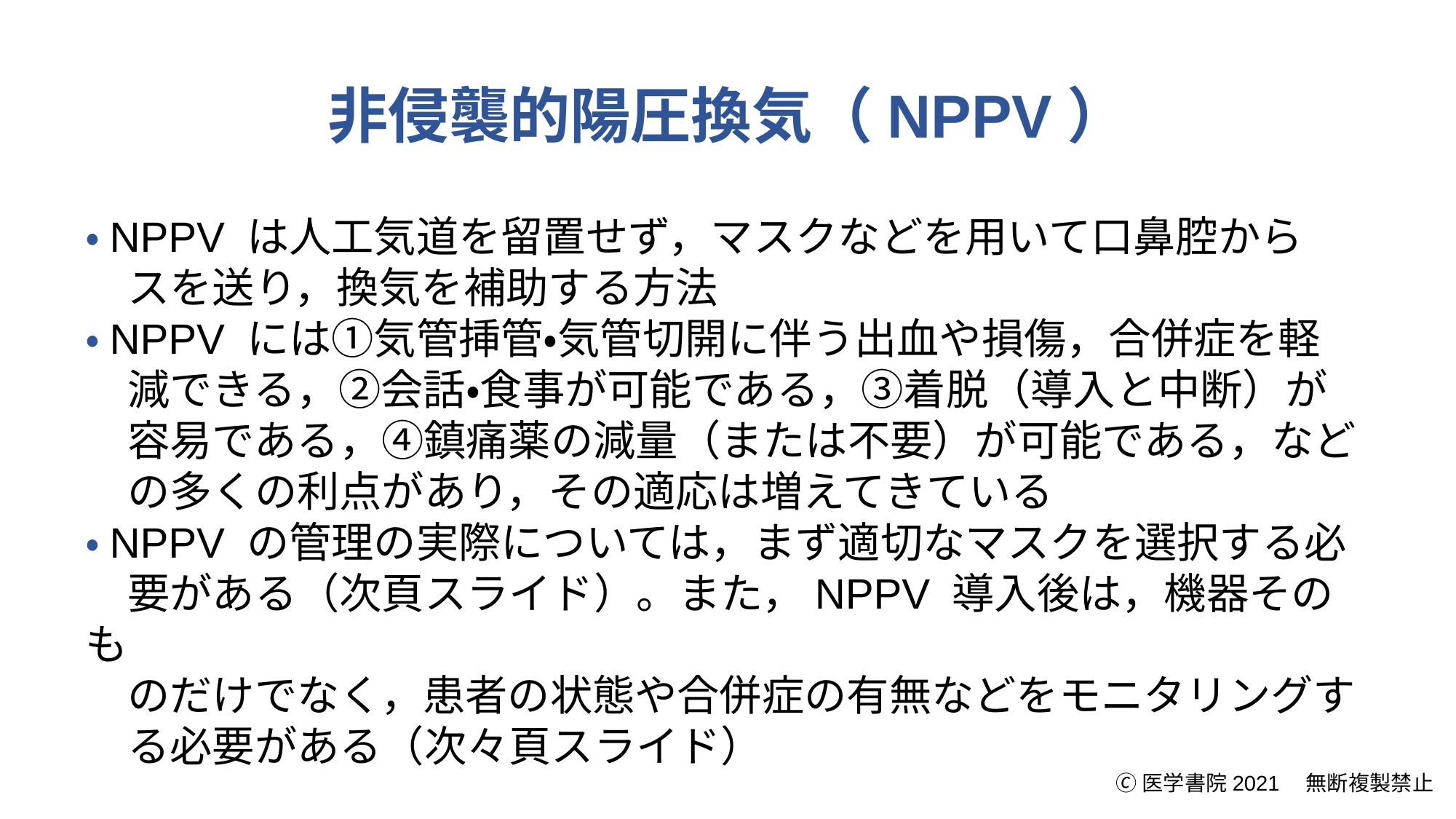

# 非侵襲的陽圧換気（NPPV）
・NPPV は人工気道を留置せず，マスクなどを用いて口鼻腔から
　スを送り，換気を補助する方法
・NPPV には①気管挿管・気管切開に伴う出血や損傷，合併症を軽
　減できる，②会話・食事が可能である，③着脱（導入と中断）が
　容易である，④鎮痛薬の減量（または不要）が可能である，など
　の多くの利点があり，その適応は増えてきている
・NPPV の管理の実際については，まず適切なマスクを選択する必
　要がある（次頁スライド）。また，NPPV 導入後は，機器そのも
　のだけでなく，患者の状態や合併症の有無などをモニタリングす
　る必要がある（次々頁スライド）
🄫医学書院2021　無断複製禁止